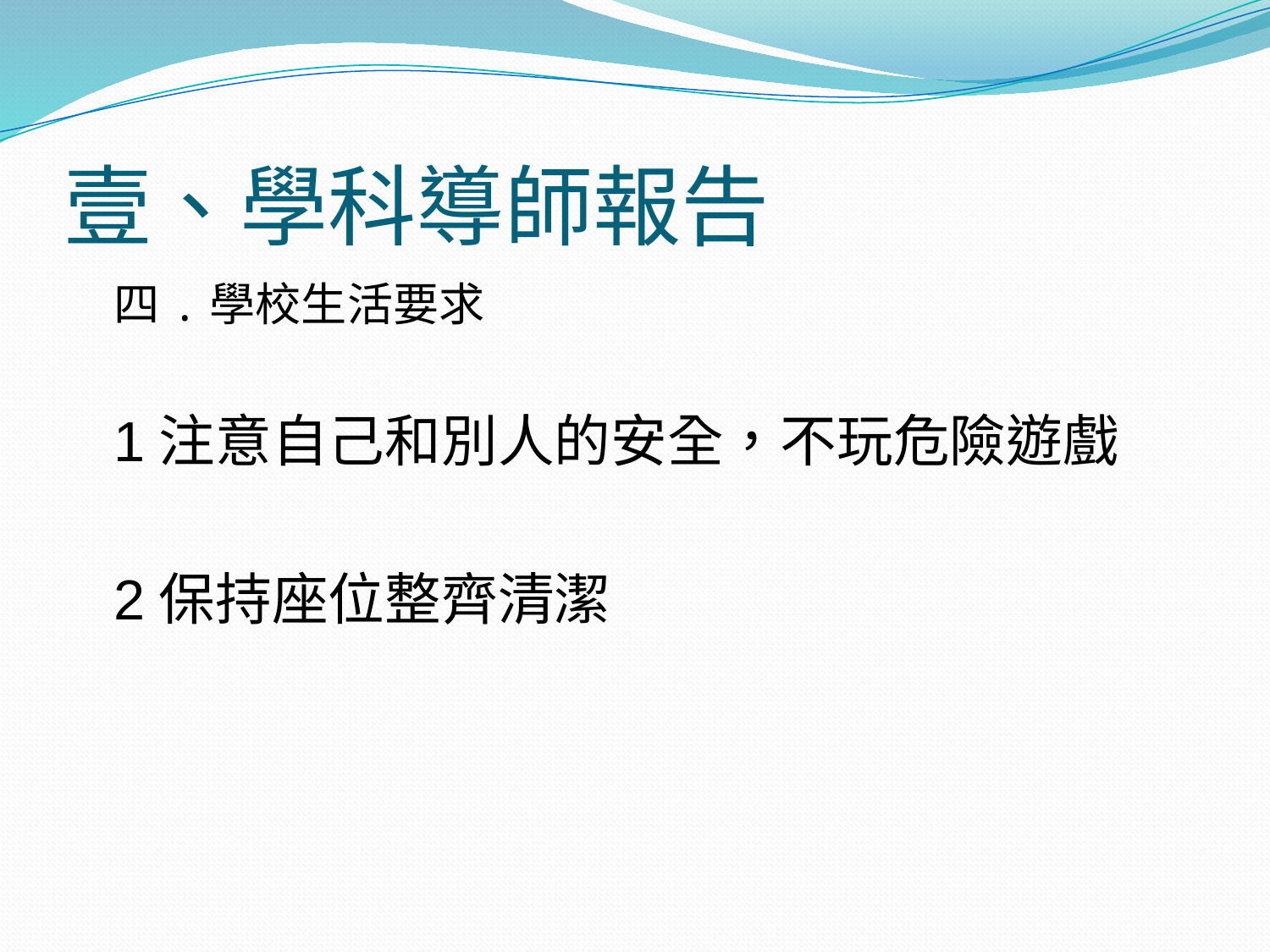

# 壹、學科導師報告
四.學校生活要求

1注意自己和別人的安全，不玩危險遊戲

2保持座位整齊清潔